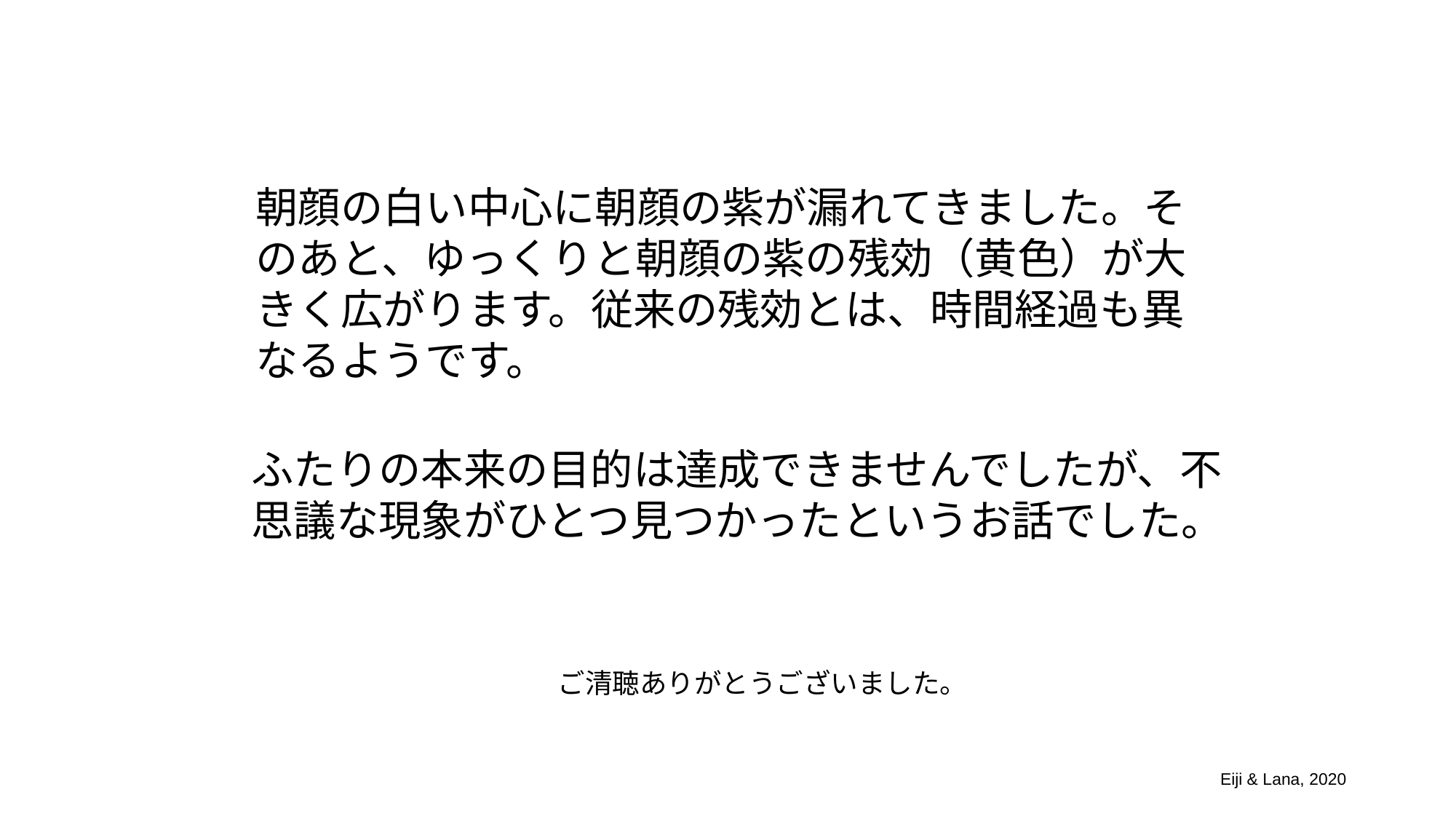

朝顔の白い中心に朝顔の紫が漏れてきました。そのあと、ゆっくりと朝顔の紫の残効（黄色）が大きく広がります。従来の残効とは、時間経過も異なるようです。
ふたりの本来の目的は達成できませんでしたが、不思議な現象がひとつ見つかったというお話でした。
ご清聴ありがとうございました。
Eiji & Lana, 2020